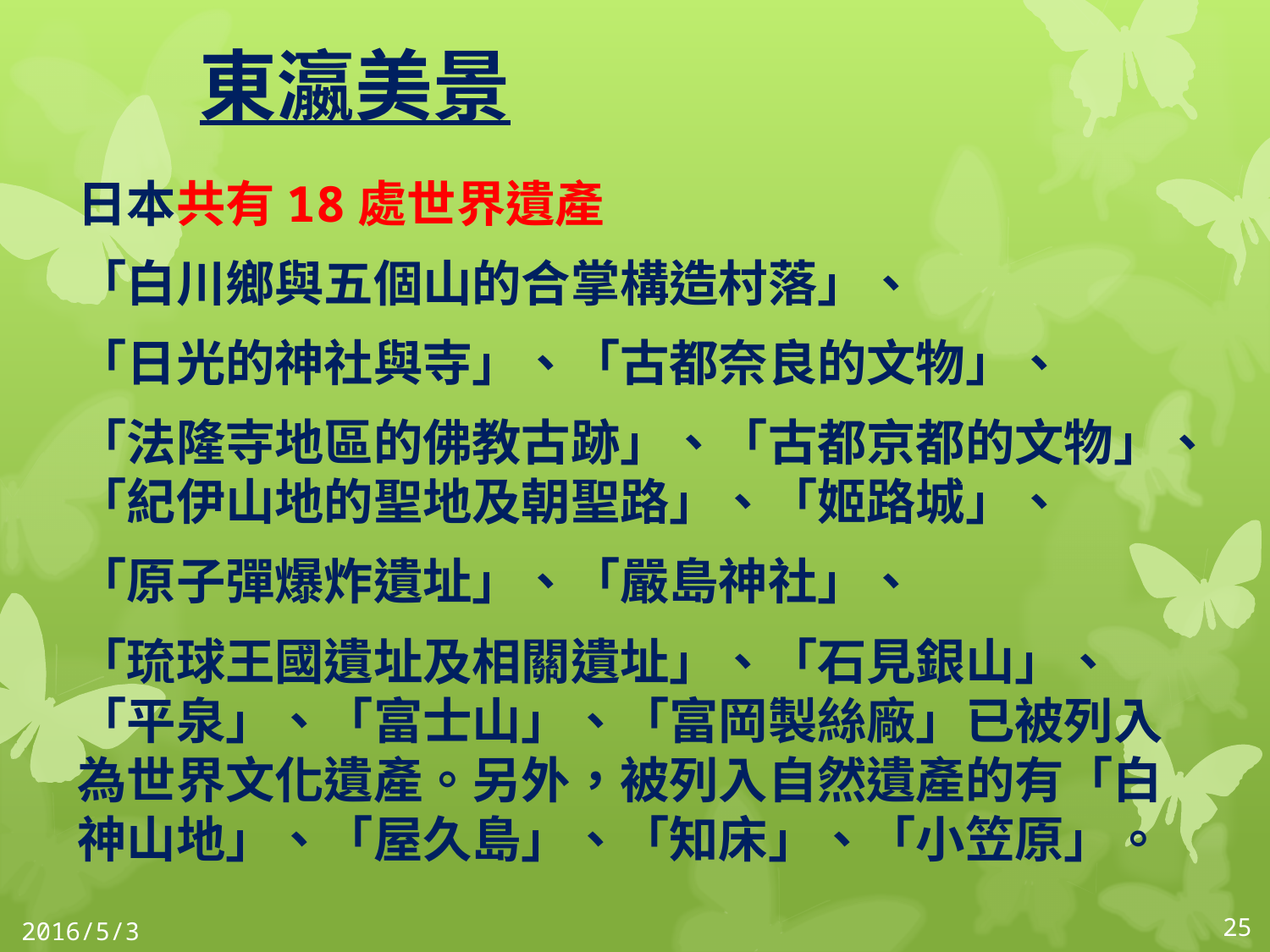

# 東瀛美景
日本共有18處世界遺產
「白川鄉與五個山的合掌構造村落」、
「日光的神社與寺」、「古都奈良的文物」、
「法隆寺地區的佛教古跡」、「古都京都的文物」、「紀伊山地的聖地及朝聖路」、「姬路城」、
「原子彈爆炸遺址」、「嚴島神社」、
「琉球王國遺址及相關遺址」、「石見銀山」、「平泉」、「富士山」、「富岡製絲廠」已被列入為世界文化遺產。另外，被列入自然遺產的有「白神山地」、「屋久島」、「知床」、「小笠原」。
2016/5/3
25